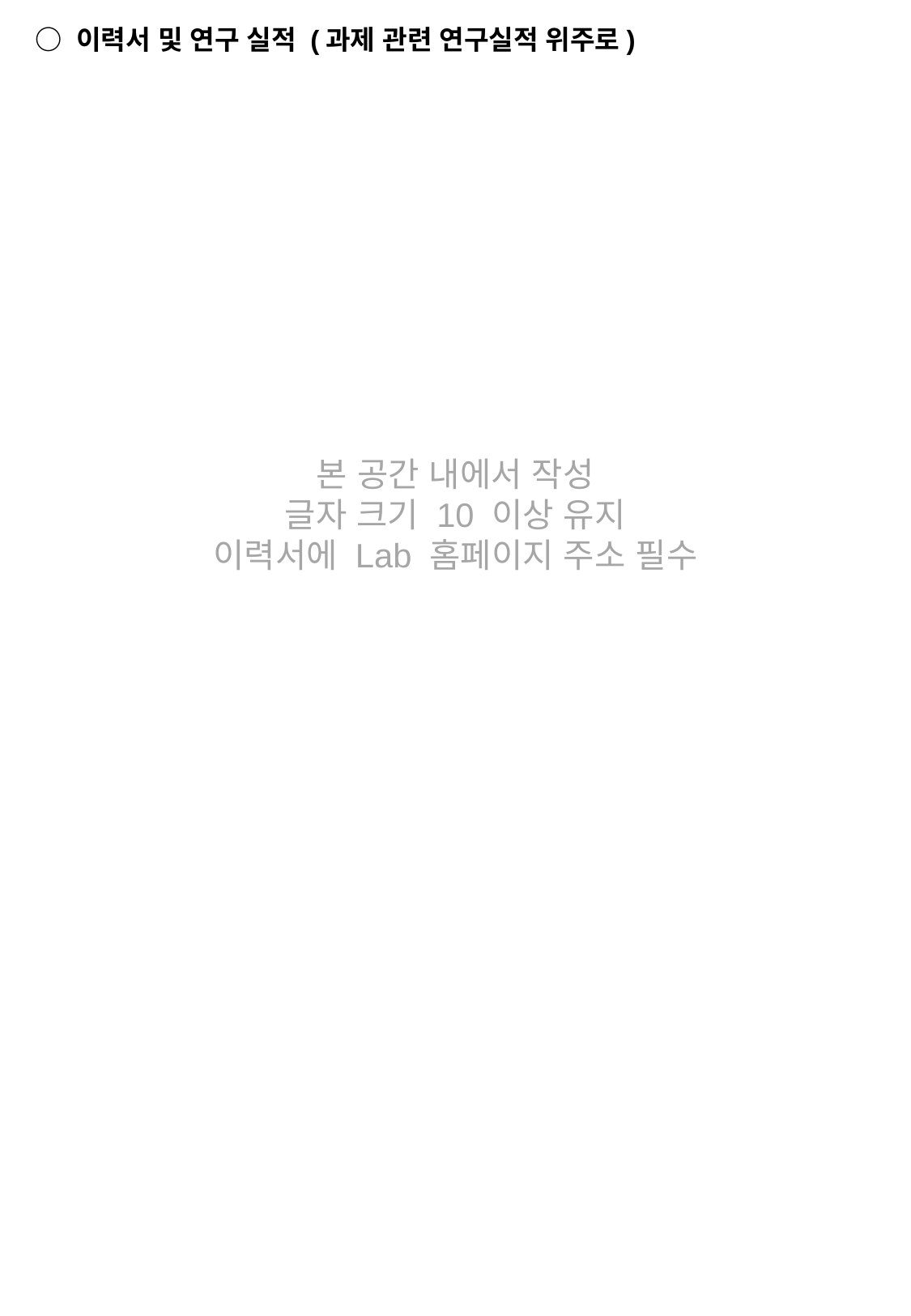

○ 이력서 및 연구 실적 (과제 관련 연구실적 위주로)
본 공간 내에서 작성
글자 크기 10 이상 유지
이력서에 Lab 홈페이지 주소 필수